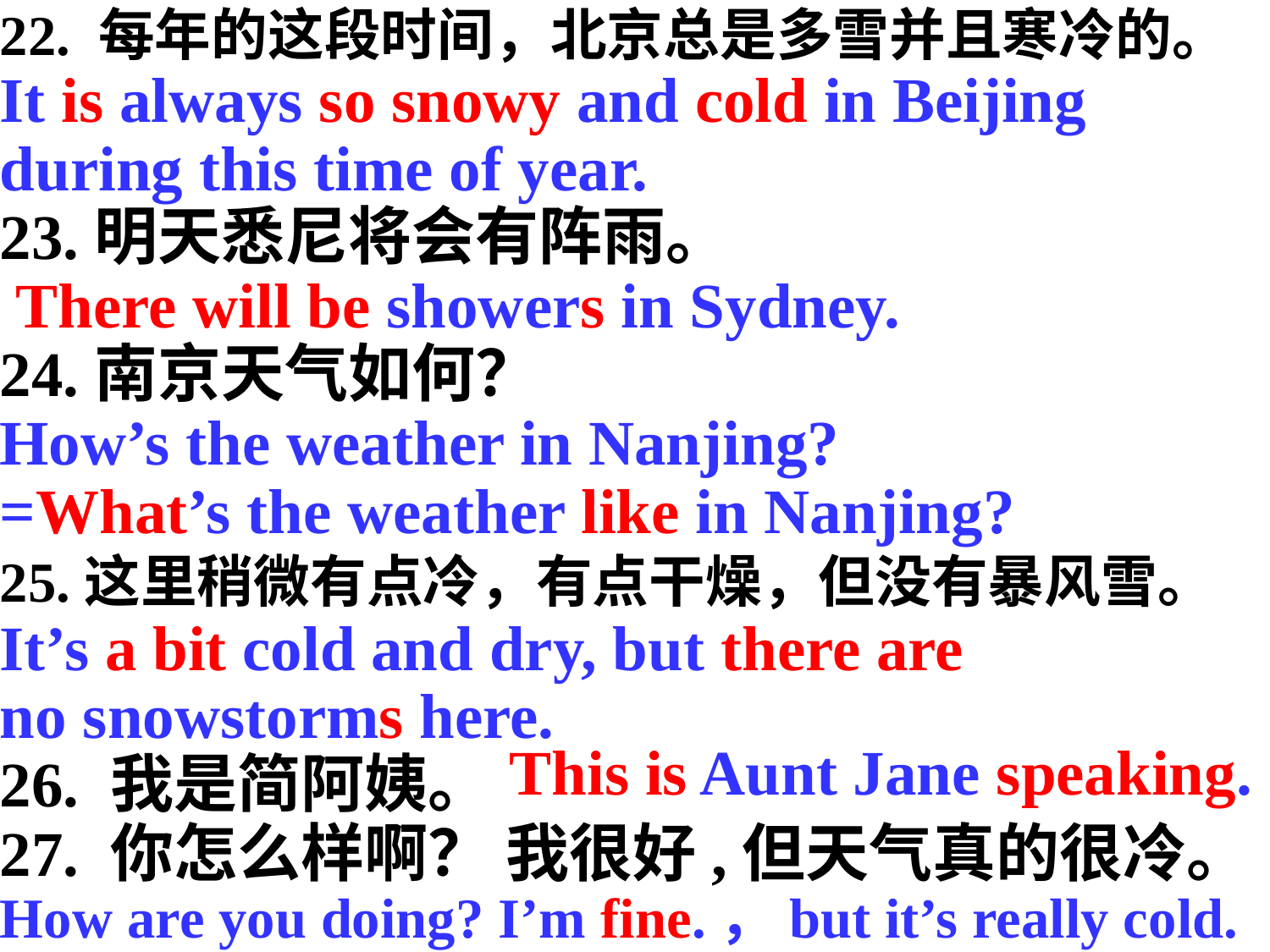

22. 每年的这段时间，北京总是多雪并且寒冷的。
It is always so snowy and cold in Beijing
during this time of year.
23.明天悉尼将会有阵雨。
 There will be showers in Sydney.
24.南京天气如何？
How’s the weather in Nanjing?
=What’s the weather like in Nanjing?
25.这里稍微有点冷，有点干燥，但没有暴风雪。
It’s a bit cold and dry, but there are
no snowstorms here.
26. 我是简阿姨。
27. 你怎么样啊？ 我很好,但天气真的很冷。
How are you doing? I’m fine.，but it’s really cold.
This is Aunt Jane speaking.